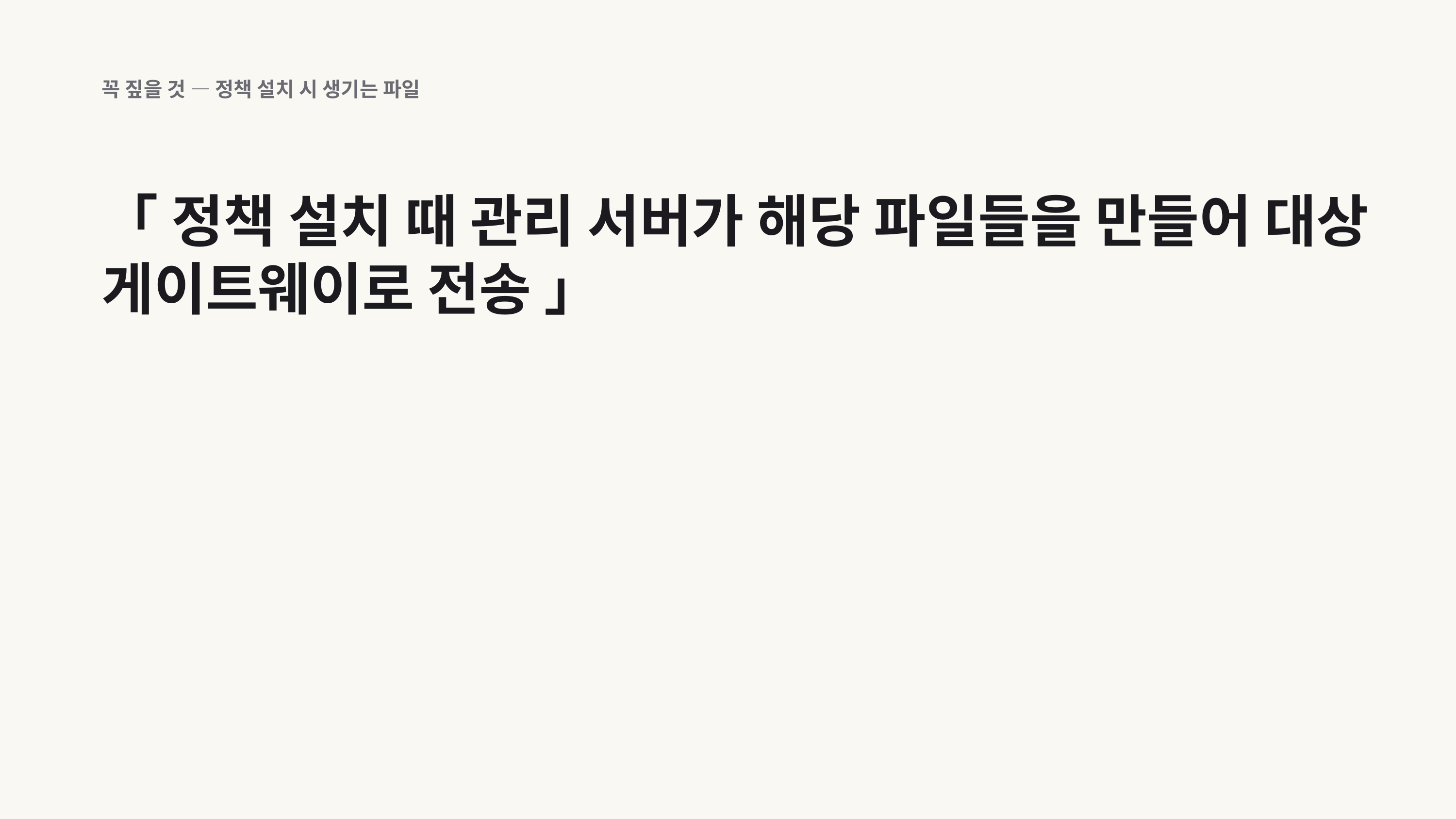

꼭 짚을 것 — 정책 설치 시 생기는 파일
「 정책 설치 때 관리 서버가 해당 파일들을 만들어 대상 게이트웨이로 전송 」